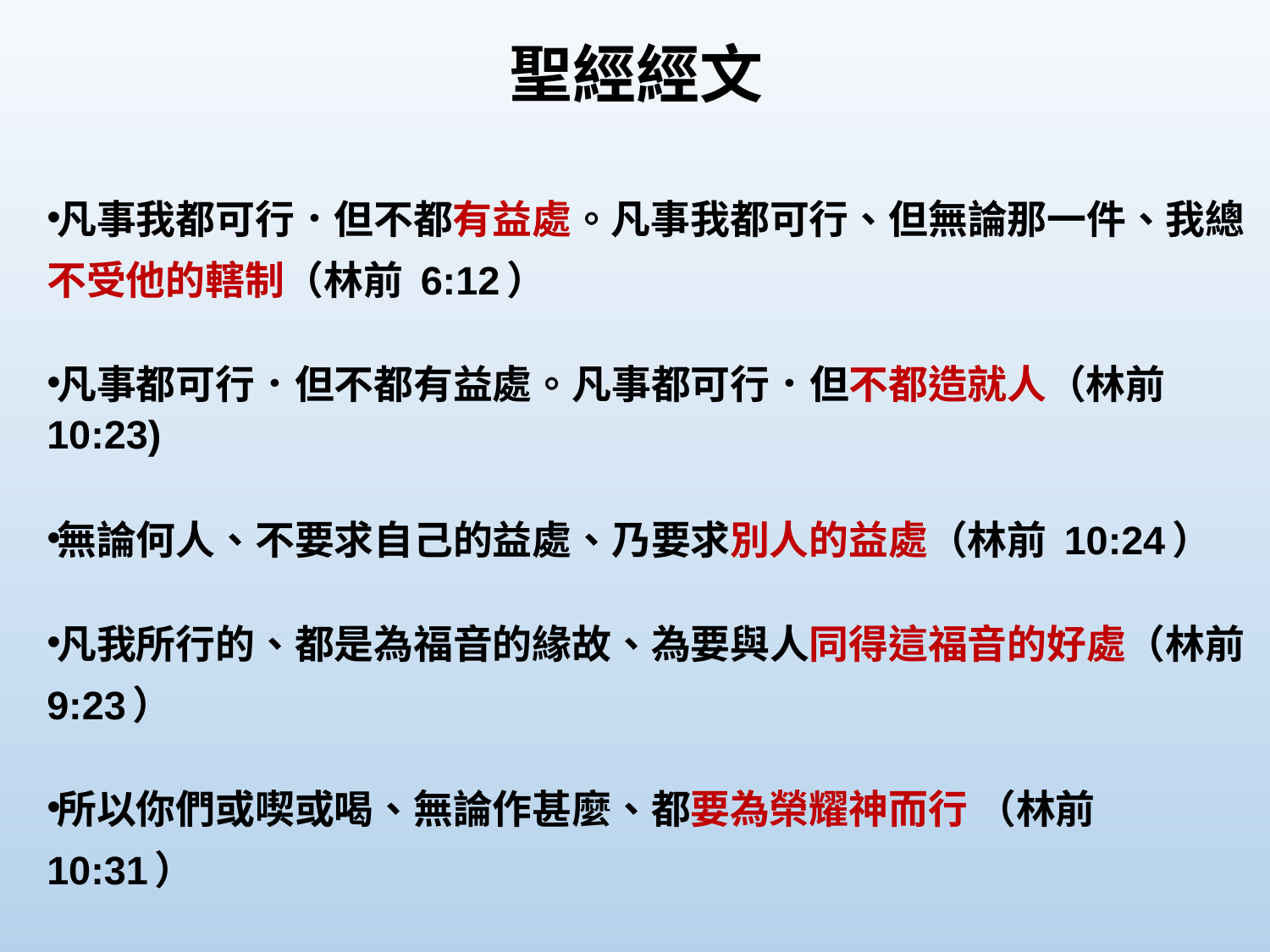

# 聖經經文
凡事我都可行．但不都有益處。凡事我都可行、但無論那一件、我總不受他的轄制（林前 6:12）

凡事都可行．但不都有益處。凡事都可行．但不都造就人（林前 10:23)

無論何人、不要求自己的益處、乃要求別人的益處（林前 10:24）

凡我所行的、都是為福音的緣故、為要與人同得這福音的好處（林前 9:23）

所以你們或喫或喝、無論作甚麼、都要為榮耀神而行 （林前 10:31）